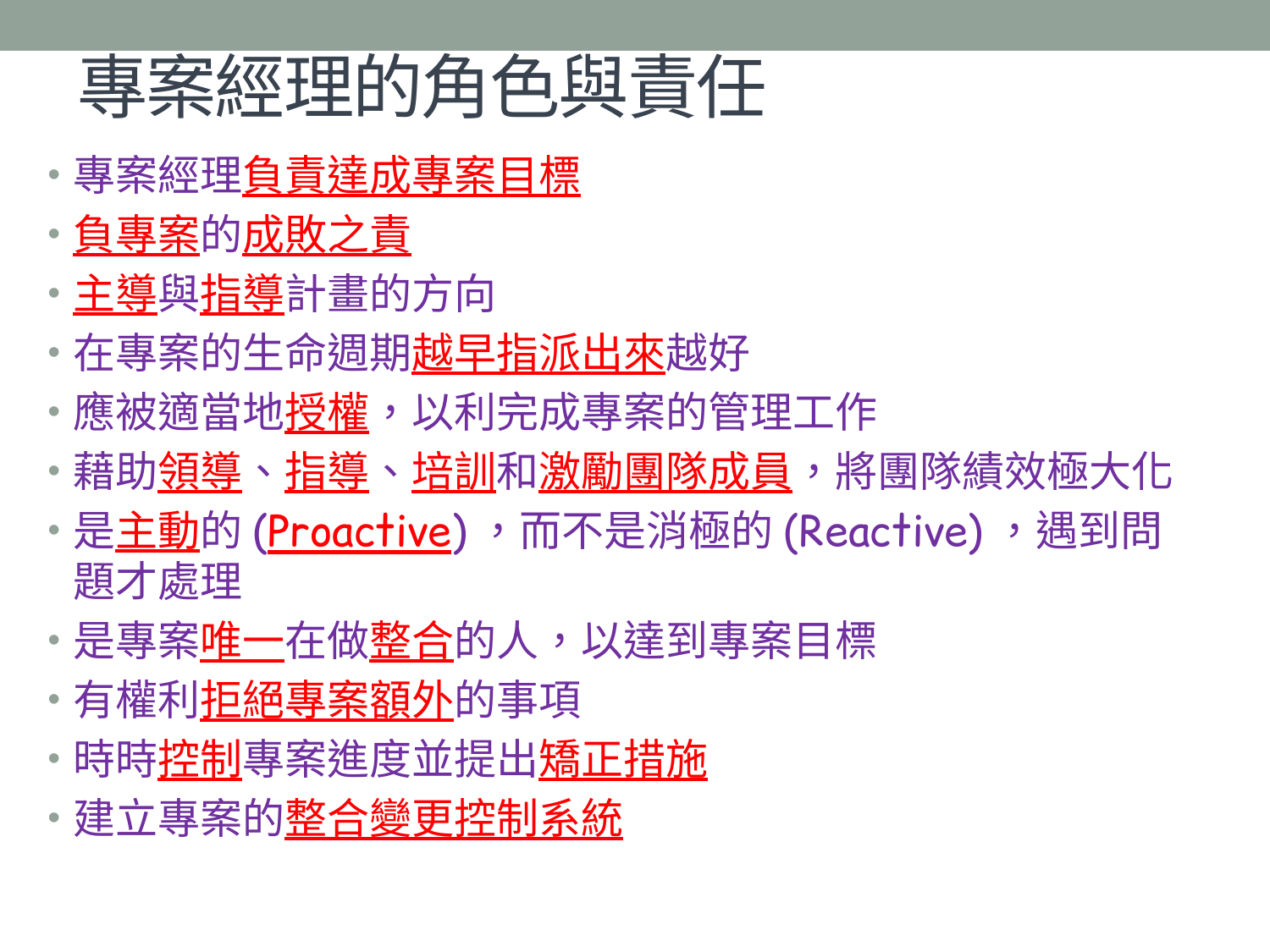

# 專案經理的角色與責任
專案經理負責達成專案目標
負專案的成敗之責
主導與指導計畫的方向
在專案的生命週期越早指派出來越好
應被適當地授權，以利完成專案的管理工作
藉助領導、指導、培訓和激勵團隊成員，將團隊績效極大化
是主動的(Proactive)，而不是消極的(Reactive)，遇到問題才處理
是專案唯一在做整合的人，以達到專案目標
有權利拒絕專案額外的事項
時時控制專案進度並提出矯正措施
建立專案的整合變更控制系統